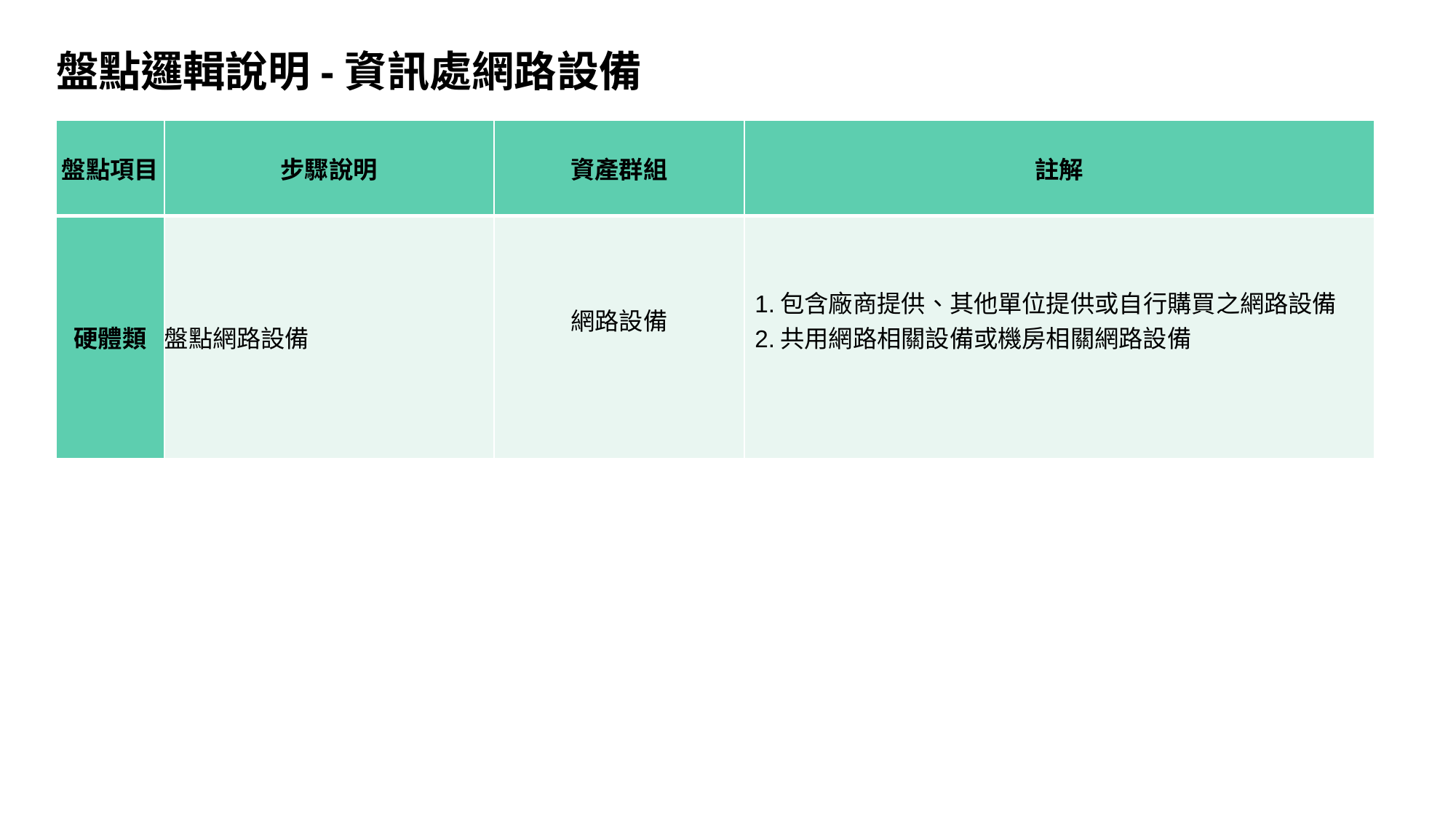

# 盤點邏輯說明-資訊處網路設備
| 盤點項目 | 步驟說明 | 資產群組 | 註解 |
| --- | --- | --- | --- |
| 硬體類 | 盤點網路設備 | 網路設備 | 1.包含廠商提供、其他單位提供或自行購買之網路設備 2.共用網路相關設備或機房相關網路設備 |